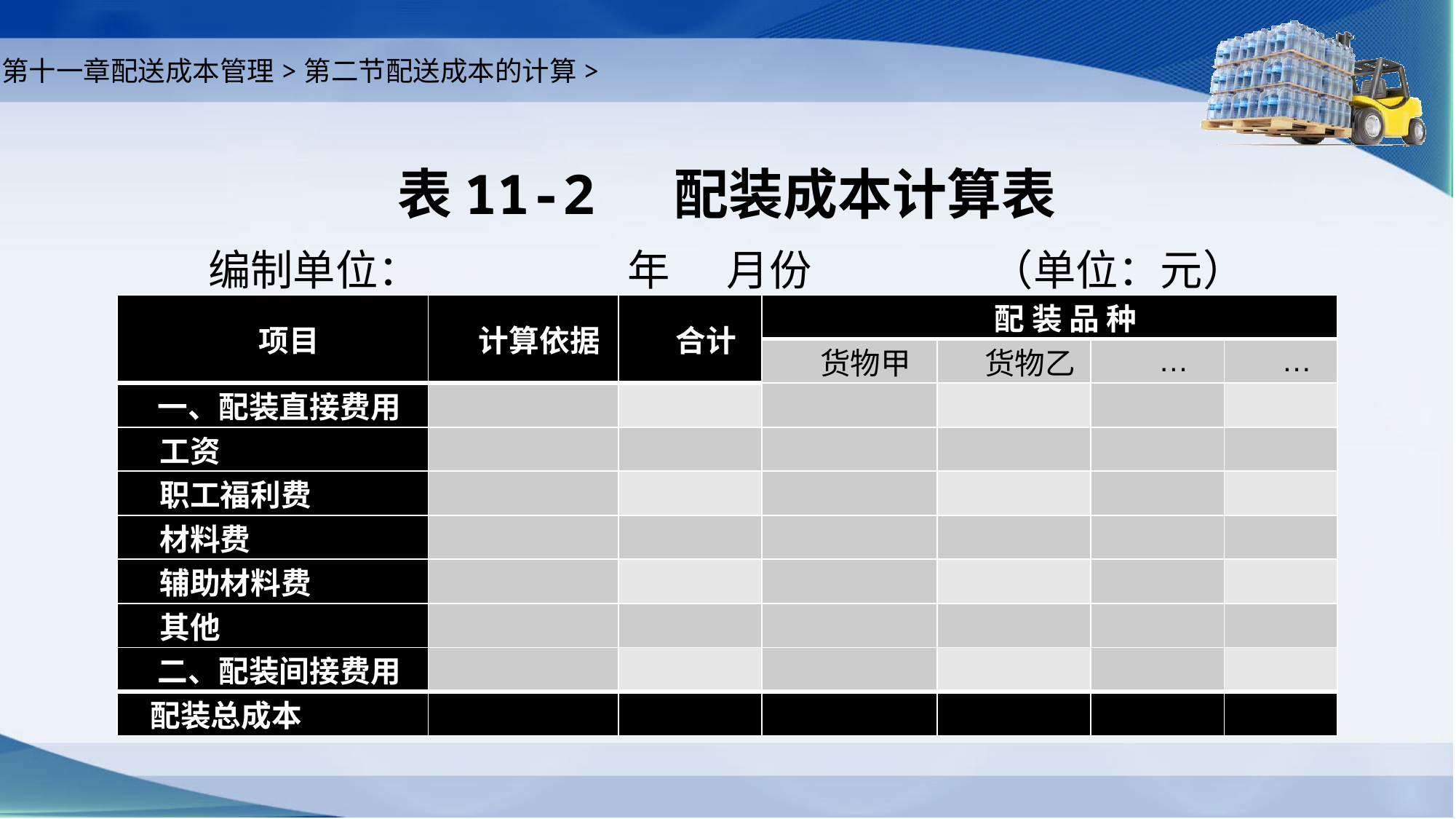

第十一章配送成本管理>第二节配送成本的计算>
# 表11-2  配装成本计算表
编制单位：                      年      月份                   （单位：元）

| 项目 | 计算依据 | 合计 | 配 装 品 种 |  |  |  |
| --- | --- | --- | --- | --- | --- | --- |
|  |  |  | 货物甲 | 货物乙 | … | … |
| 一、配装直接费用 |  |  |  |  |  |  |
| 工资 |  |  |  |  |  |  |
| 职工福利费 |  |  |  |  |  |  |
| 材料费 |  |  |  |  |  |  |
| 辅助材料费 |  |  |  |  |  |  |
| 其他 |  |  |  |  |  |  |
| 二、配装间接费用 |  |  |  |  |  |  |
| 配装总成本 |  |  |  |  |  |  |